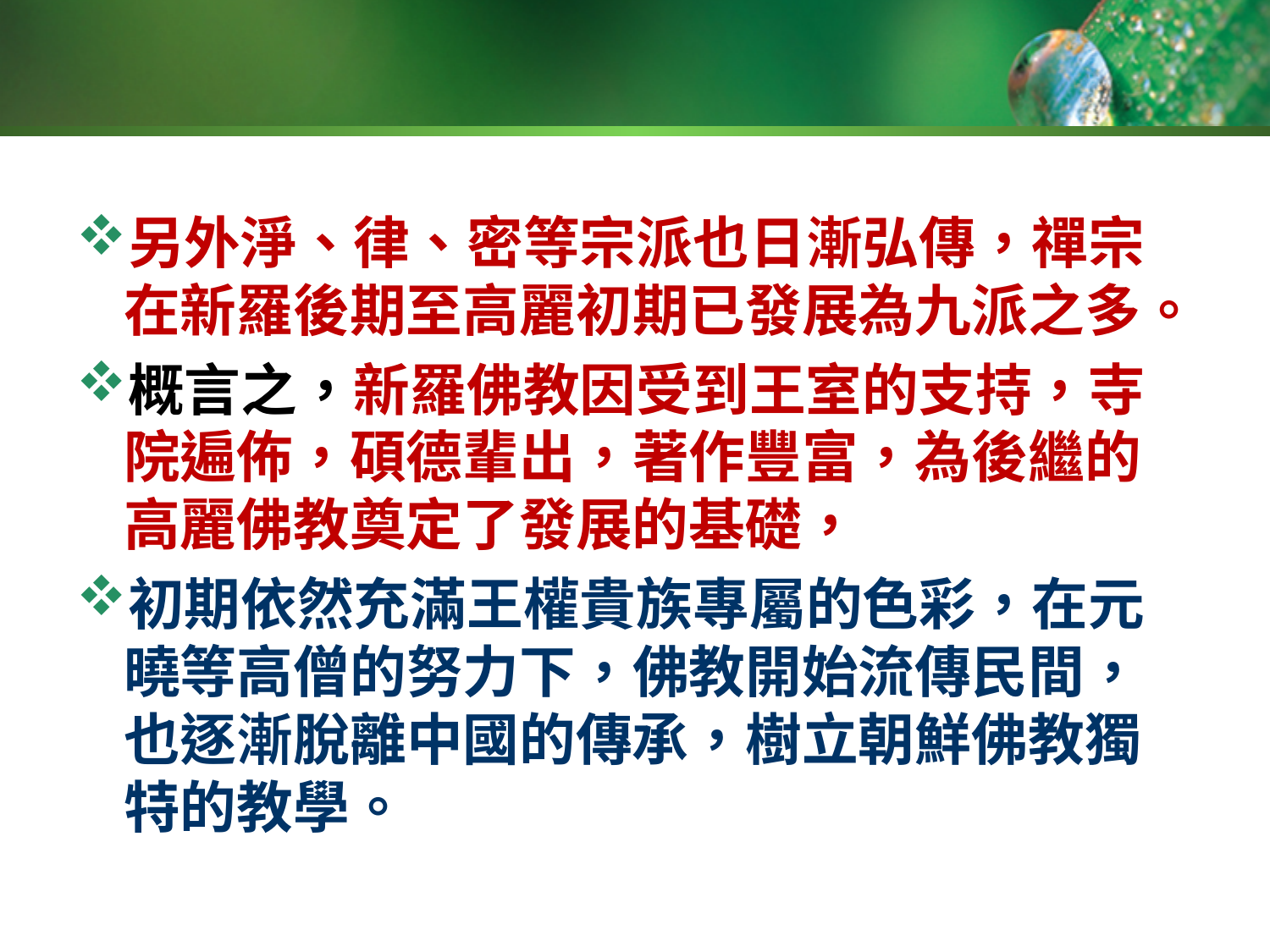

#
另外淨、律、密等宗派也日漸弘傳，禪宗在新羅後期至高麗初期已發展為九派之多。
概言之，新羅佛教因受到王室的支持，寺院遍佈，碩德輩出，著作豐富，為後繼的高麗佛教奠定了發展的基礎，
初期依然充滿王權貴族專屬的色彩，在元曉等高僧的努力下，佛教開始流傳民間，也逐漸脫離中國的傳承，樹立朝鮮佛教獨特的教學。